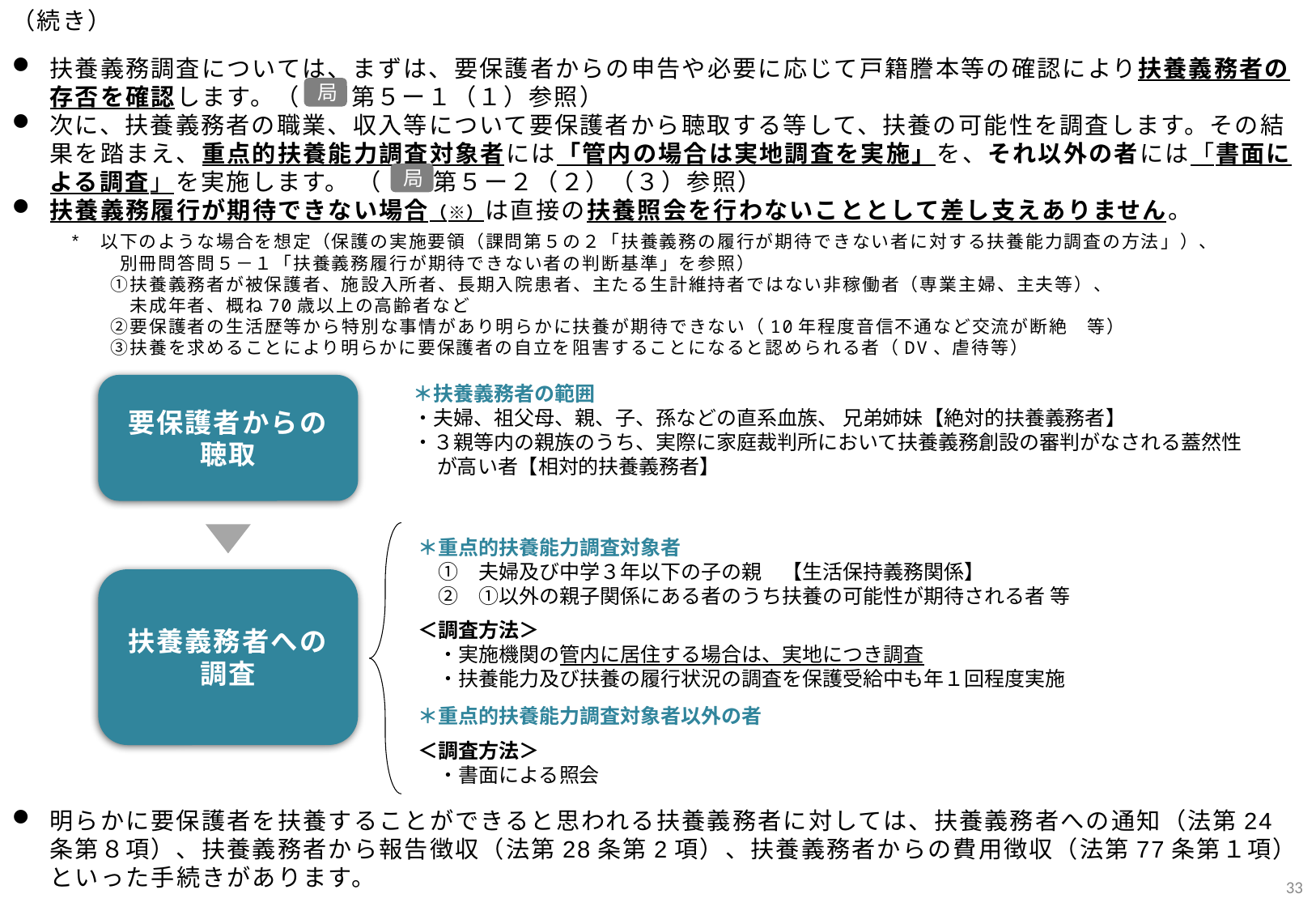

（続き）
扶養義務調査については、まずは、要保護者からの申告や必要に応じて戸籍謄本等の確認により扶養義務者の存否を確認します。（　　第５ー１（１）参照）
次に、扶養義務者の職業、収入等について要保護者から聴取する等して、扶養の可能性を調査します。その結果を踏まえ、重点的扶養能力調査対象者には「管内の場合は実地調査を実施」を、それ以外の者には「書面による調査」を実施します。 （　　第５ー２（２）（３）参照）
扶養義務履行が期待できない場合（※）は直接の扶養照会を行わないこととして差し支えありません。

局
局
以下のような場合を想定（保護の実施要領（課問第５の２「扶養義務の履行が期待できない者に対する扶養能力調査の方法」）、
　別冊問答問５－１「扶養義務履行が期待できない者の判断基準」を参照）
　　①扶養義務者が被保護者、施設入所者、長期入院患者、主たる生計維持者ではない非稼働者（専業主婦、主夫等）、
　　　未成年者、概ね70歳以上の高齢者など
　　②要保護者の生活歴等から特別な事情があり明らかに扶養が期待できない（10年程度音信不通など交流が断絶　等）
　　③扶養を求めることにより明らかに要保護者の自立を阻害することになると認められる者（DV、虐待等）
要保護者からの聴取
＊扶養義務者の範囲
・夫婦、祖父母、親、子、孫などの直系血族、 兄弟姉妹【絶対的扶養義務者】
・３親等内の親族のうち、実際に家庭裁判所において扶養義務創設の審判がなされる蓋然性が高い者【相対的扶養義務者】

＊重点的扶養能力調査対象者
　①　夫婦及び中学３年以下の子の親　【生活保持義務関係】
　②　①以外の親子関係にある者のうち扶養の可能性が期待される者 等
＜調査方法＞
　・実施機関の管内に居住する場合は、実地につき調査
　・扶養能力及び扶養の履行状況の調査を保護受給中も年１回程度実施
扶養義務者への調査
＊重点的扶養能力調査対象者以外の者
＜調査方法＞
　・書面による照会
明らかに要保護者を扶養することができると思われる扶養義務者に対しては、扶養義務者への通知（法第24条第８項）、扶養義務者から報告徴収（法第28条第2項）、扶養義務者からの費用徴収（法第77条第１項）といった手続きがあります。
33